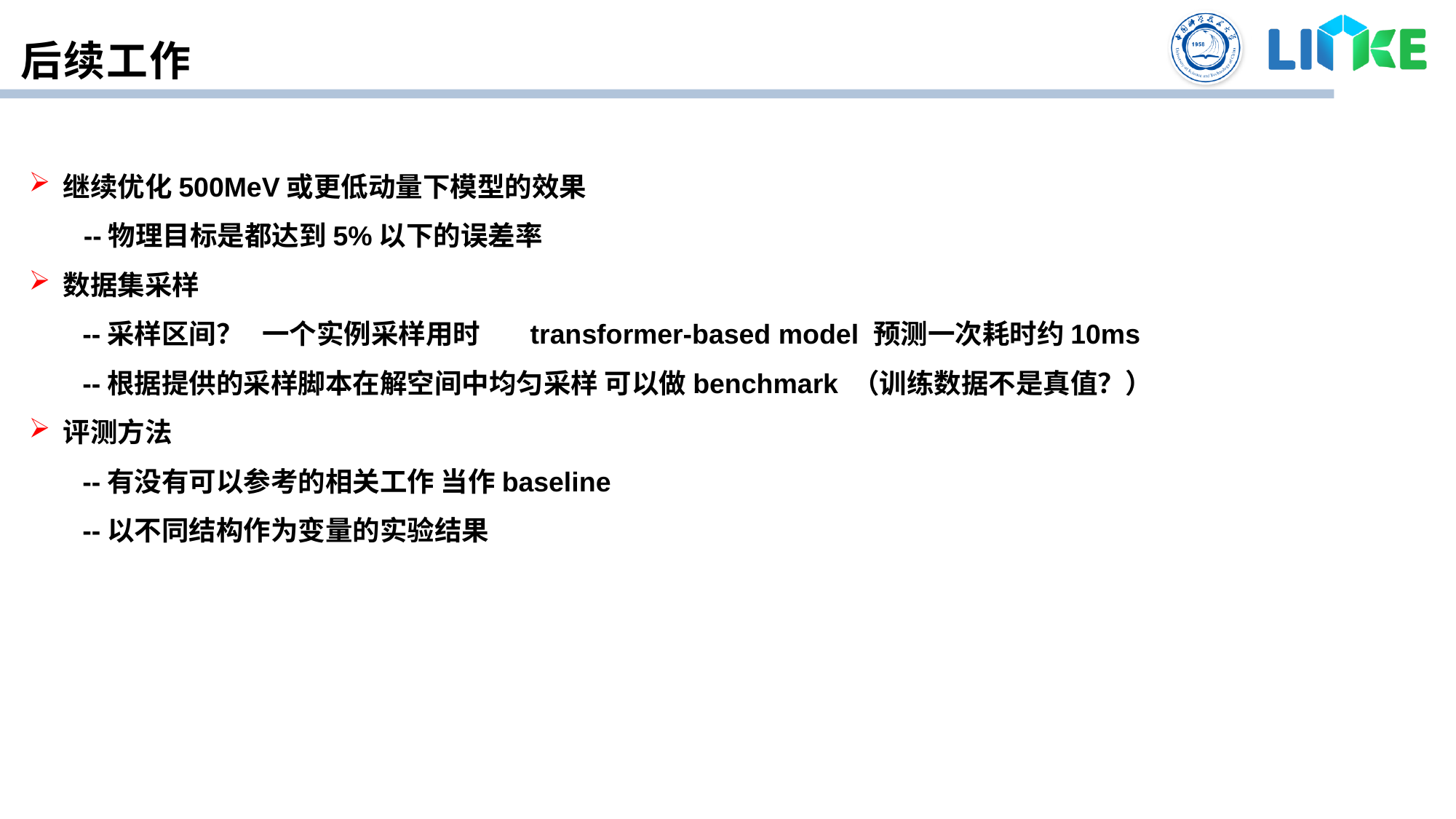

后续工作
继续优化500MeV或更低动量下模型的效果
--物理目标是都达到5%以下的误差率
数据集采样
       --采样区间？   一个实例采样用时       transformer-based model 预测一次耗时约10ms
       --根据提供的采样脚本在解空间中均匀采样 可以做benchmark （训练数据不是真值？）
评测方法
       --有没有可以参考的相关工作 当作baseline
       --以不同结构作为变量的实验结果